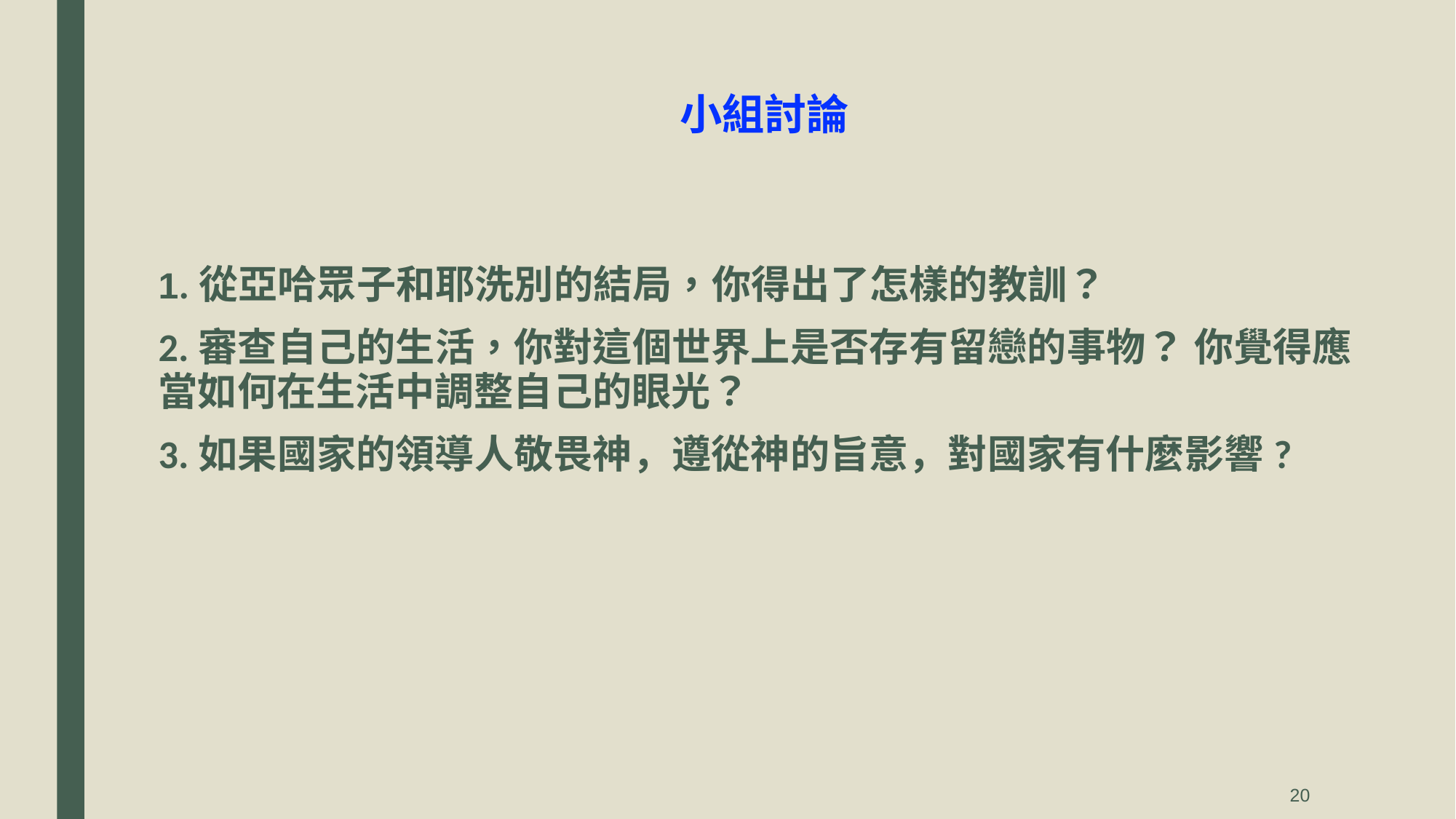

小組討論

1.從亞哈眾子和耶洗別的結局，你得出了怎樣的教訓？
2.審查自己的生活，你對這個世界上是否存有留戀的事物？ 你覺得應當如何在生活中調整自己的眼光？
3.如果國家的領導人敬畏神，遵從神的旨意，對國家有什麼影響?

20